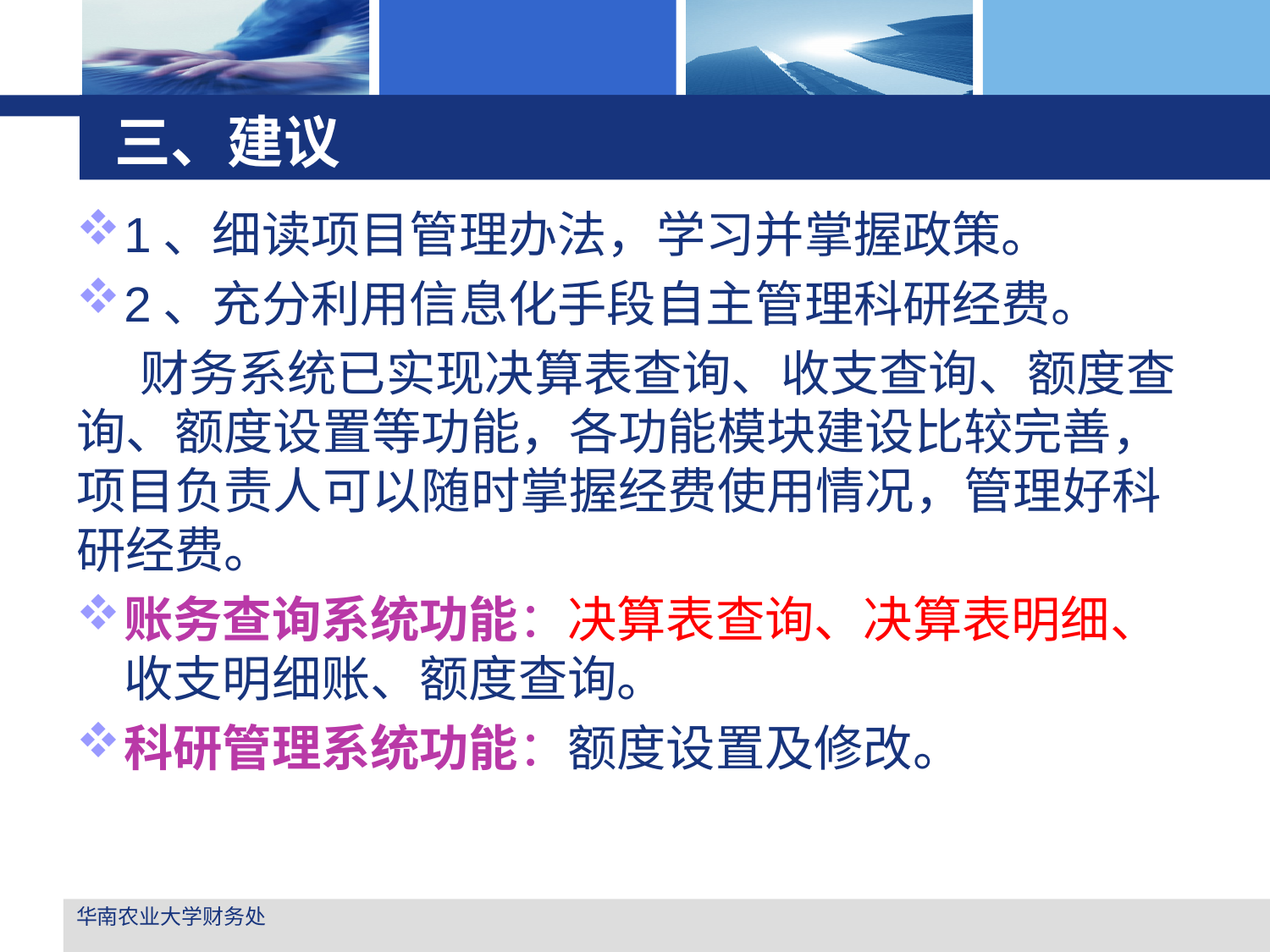

# 三、建议
1、细读项目管理办法，学习并掌握政策。
2、充分利用信息化手段自主管理科研经费。
财务系统已实现决算表查询、收支查询、额度查询、额度设置等功能，各功能模块建设比较完善，项目负责人可以随时掌握经费使用情况，管理好科研经费。
账务查询系统功能：决算表查询、决算表明细、收支明细账、额度查询。
科研管理系统功能：额度设置及修改。
华南农业大学财务处